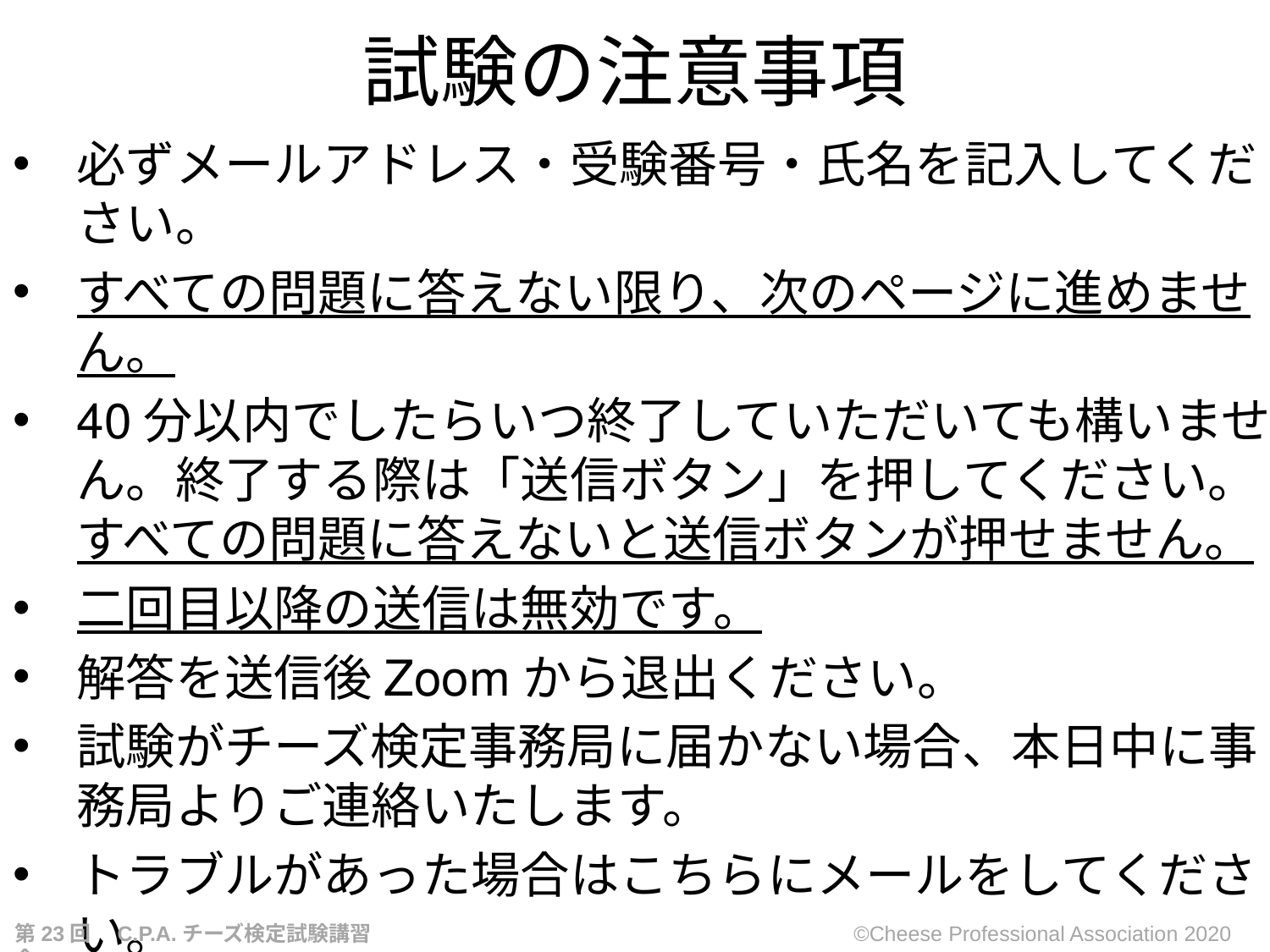

試験の注意事項

必ずメールアドレス・受験番号・氏名を記入してください。
すべての問題に答えない限り、次のページに進めません。
40分以内でしたらいつ終了していただいても構いません。終了する際は「送信ボタン」を押してください。すべての問題に答えないと送信ボタンが押せません。
二回目以降の送信は無効です。
解答を送信後Zoomから退出ください。
試験がチーズ検定事務局に届かない場合、本日中に事務局よりご連絡いたします。
トラブルがあった場合はこちらにメールをしてください。
　 kentei23@cheesekentei.com

第23回　C.P.A.チーズ検定試験講習会
©Cheese Professional Association 2020